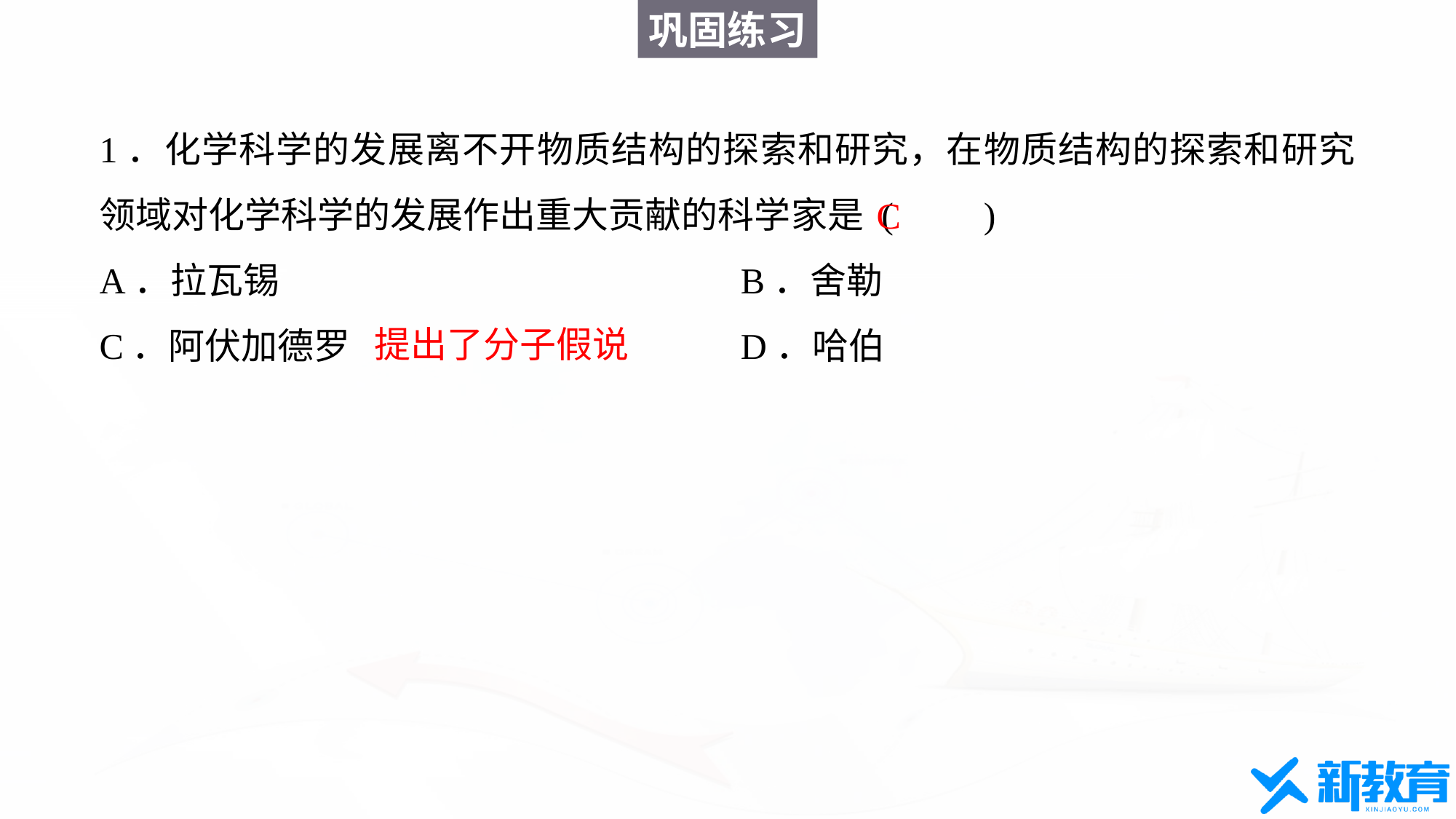

巩固练习
1．化学科学的发展离不开物质结构的探索和研究，在物质结构的探索和研究领域对化学科学的发展作出重大贡献的科学家是 (　　)
A．拉瓦锡   	B．舍勒
C．阿伏加德罗   	D．哈伯
C
提出了分子假说